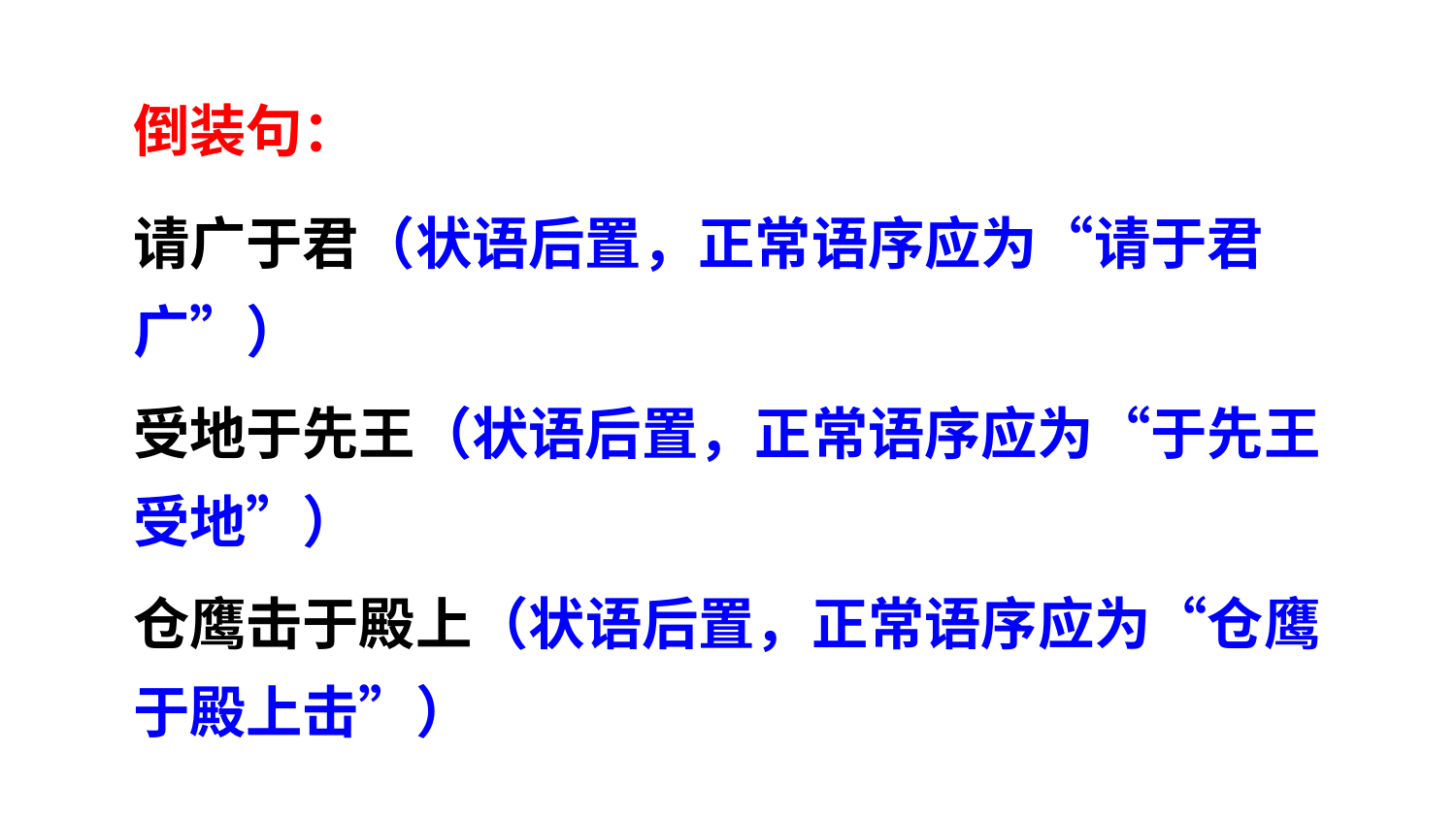

倒装句：
请广于君（状语后置，正常语序应为“请于君广”）
受地于先王（状语后置，正常语序应为“于先王受地”）
仓鹰击于殿上（状语后置，正常语序应为“仓鹰于殿上击”）